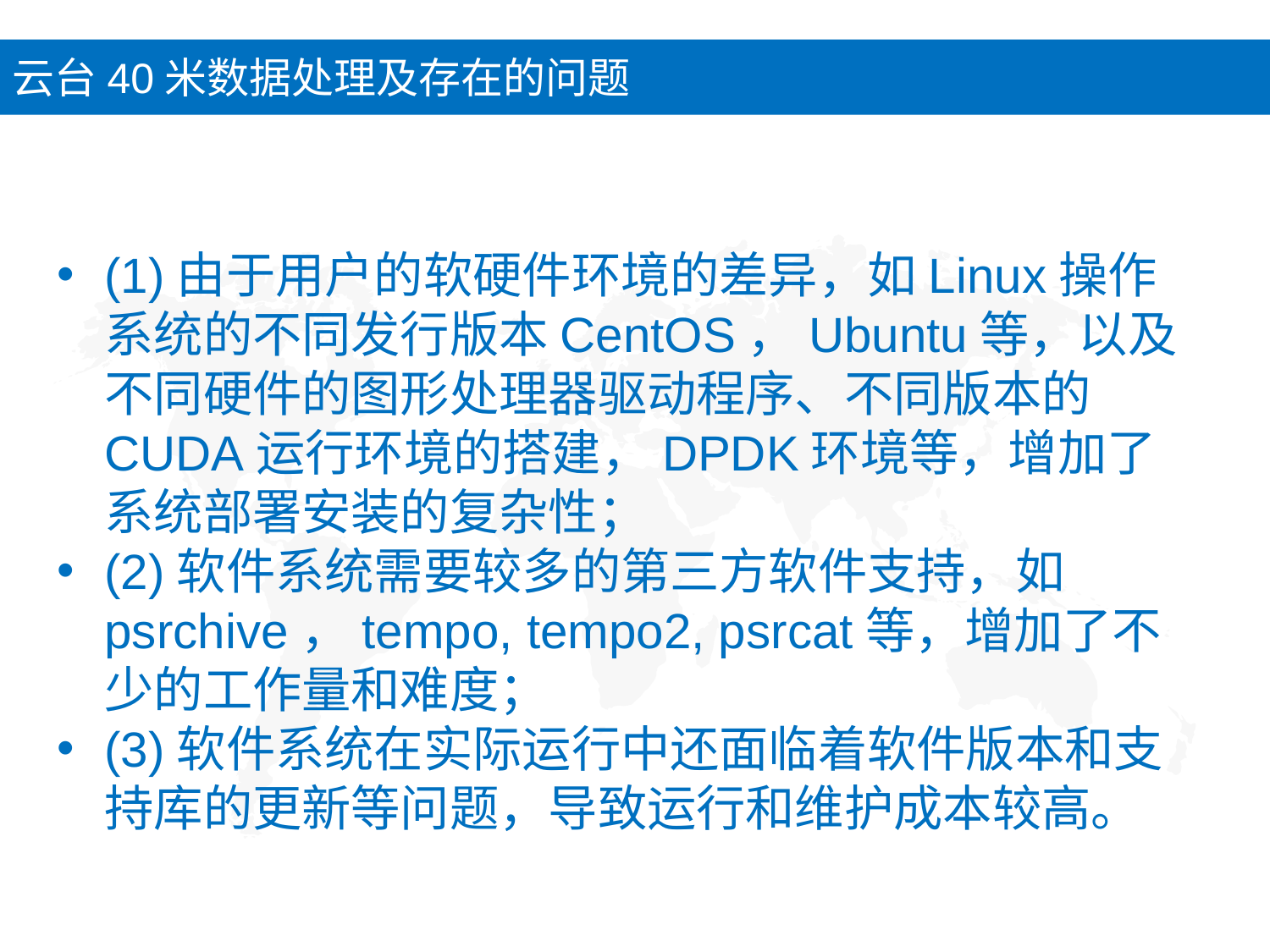

云台40米数据处理及存在的问题

(1)由于用户的软硬件环境的差异，如Linux操作系统的不同发行版本CentOS，Ubuntu等，以及不同硬件的图形处理器驱动程序、不同版本的CUDA运行环境的搭建，DPDK环境等，增加了系统部署安装的复杂性；
(2)软件系统需要较多的第三方软件支持，如psrchive，tempo, tempo2, psrcat等，增加了不少的工作量和难度；
(3)软件系统在实际运行中还面临着软件版本和支持库的更新等问题，导致运行和维护成本较高。